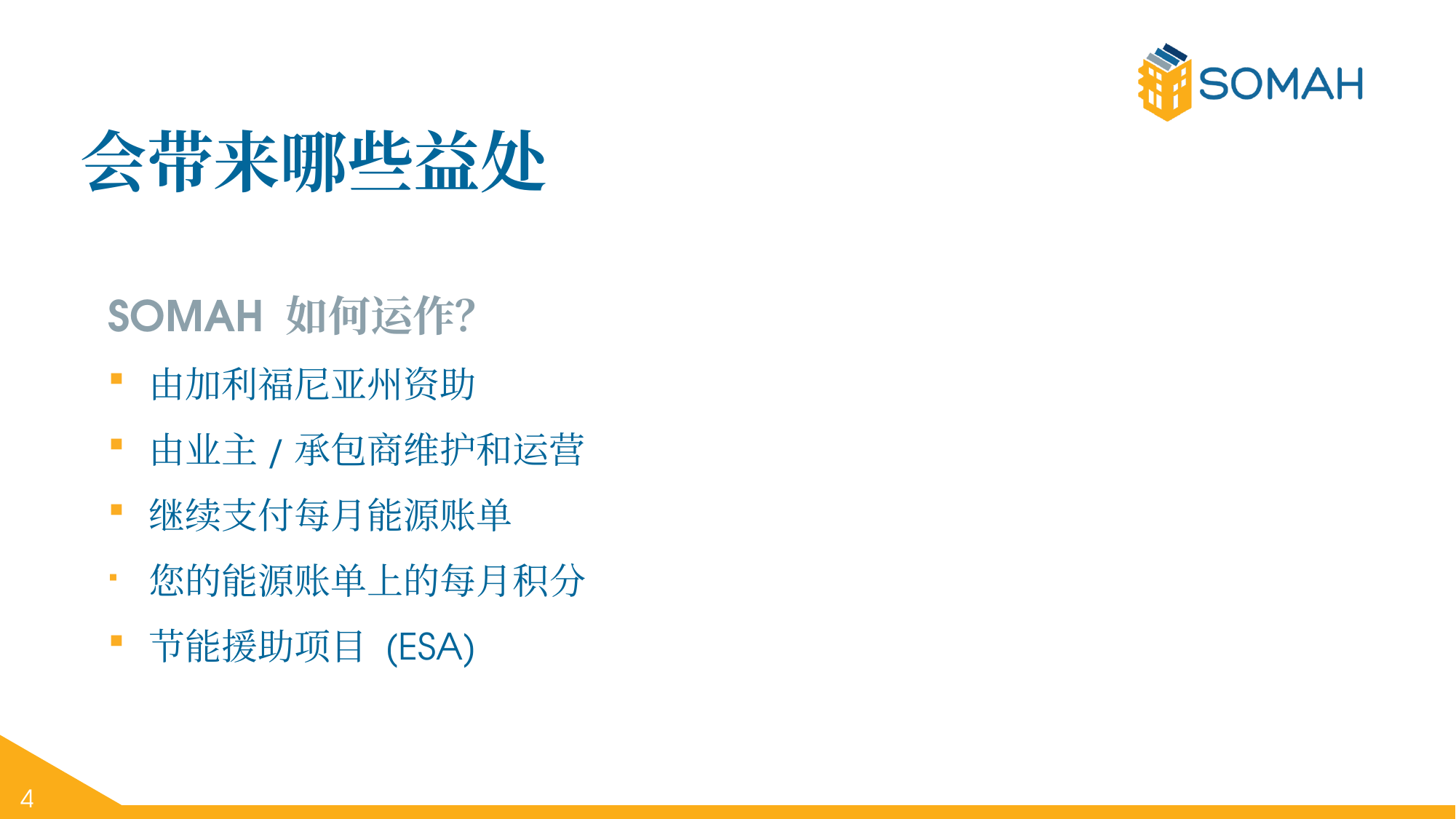

# 会带来哪些益处
SOMAH 如何运作？
由加利福尼亚州资助
由业主/承包商维护和运营
继续支付每月能源账单
您的能源账单上的每月积分
节能援助项目 (ESA)